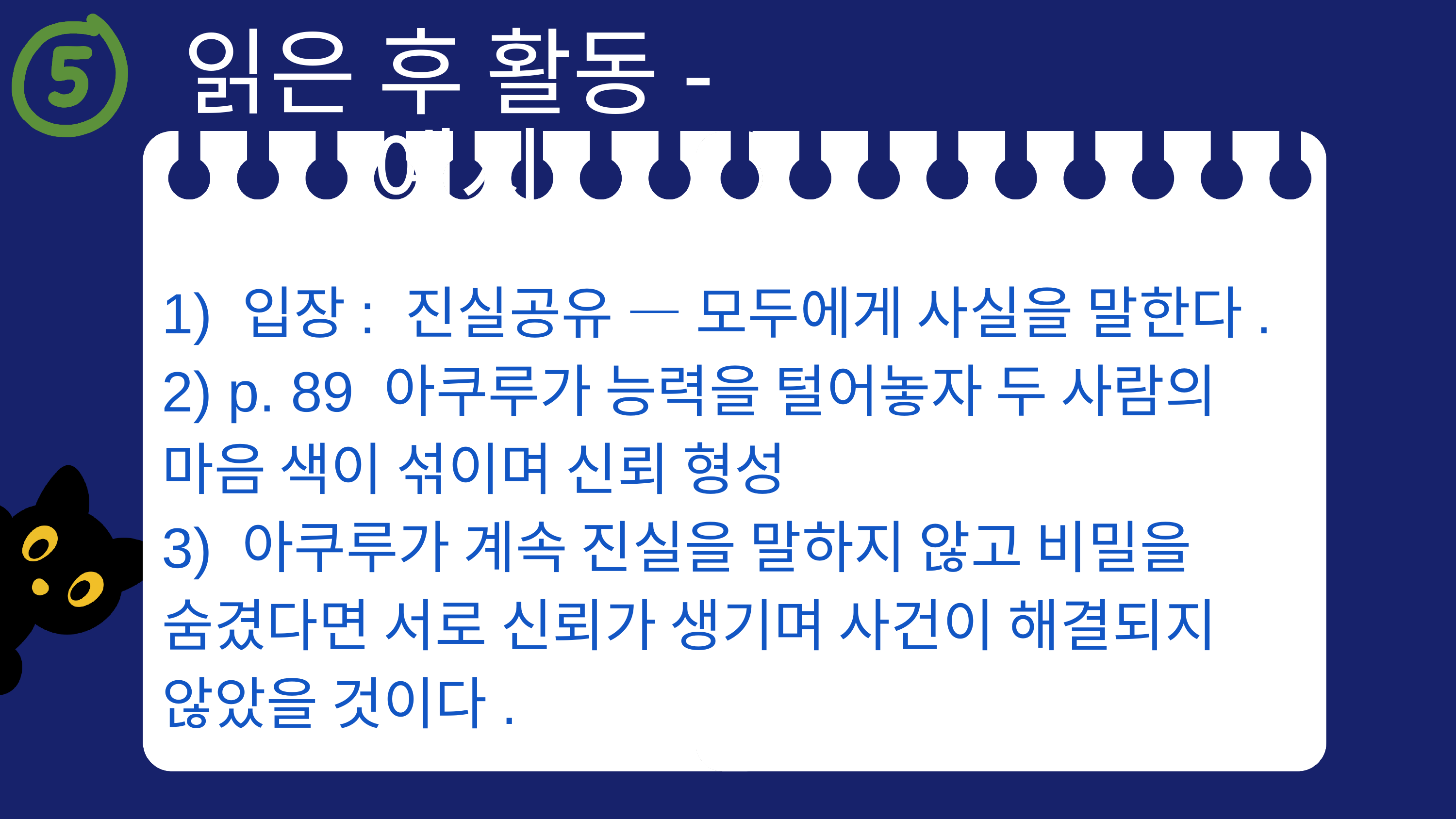

읽은 후 활동-예시

1) 입장: 진실공유 ― 모두에게 사실을 말한다.
2) p. 89 아쿠루가 능력을 털어놓자 두 사람의 마음 색이 섞이며 신뢰 형성
3) 아쿠루가 계속 진실을 말하지 않고 비밀을 숨겼다면 서로 신뢰가 생기며 사건이 해결되지 않았을 것이다.